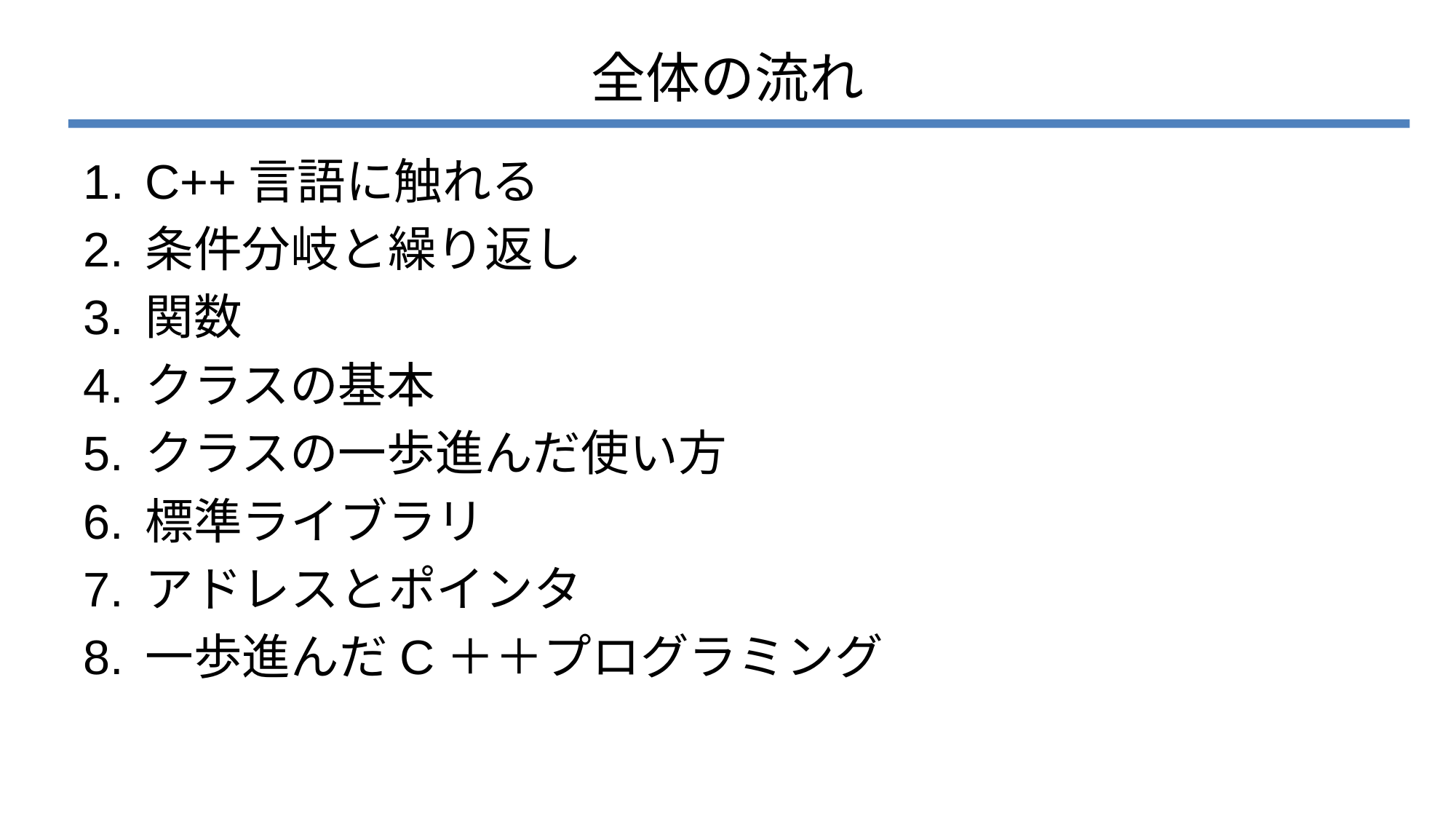

# 全体の流れ
C++言語に触れる
条件分岐と繰り返し
関数
クラスの基本
クラスの一歩進んだ使い方
標準ライブラリ
アドレスとポインタ
一歩進んだC＋＋プログラミング